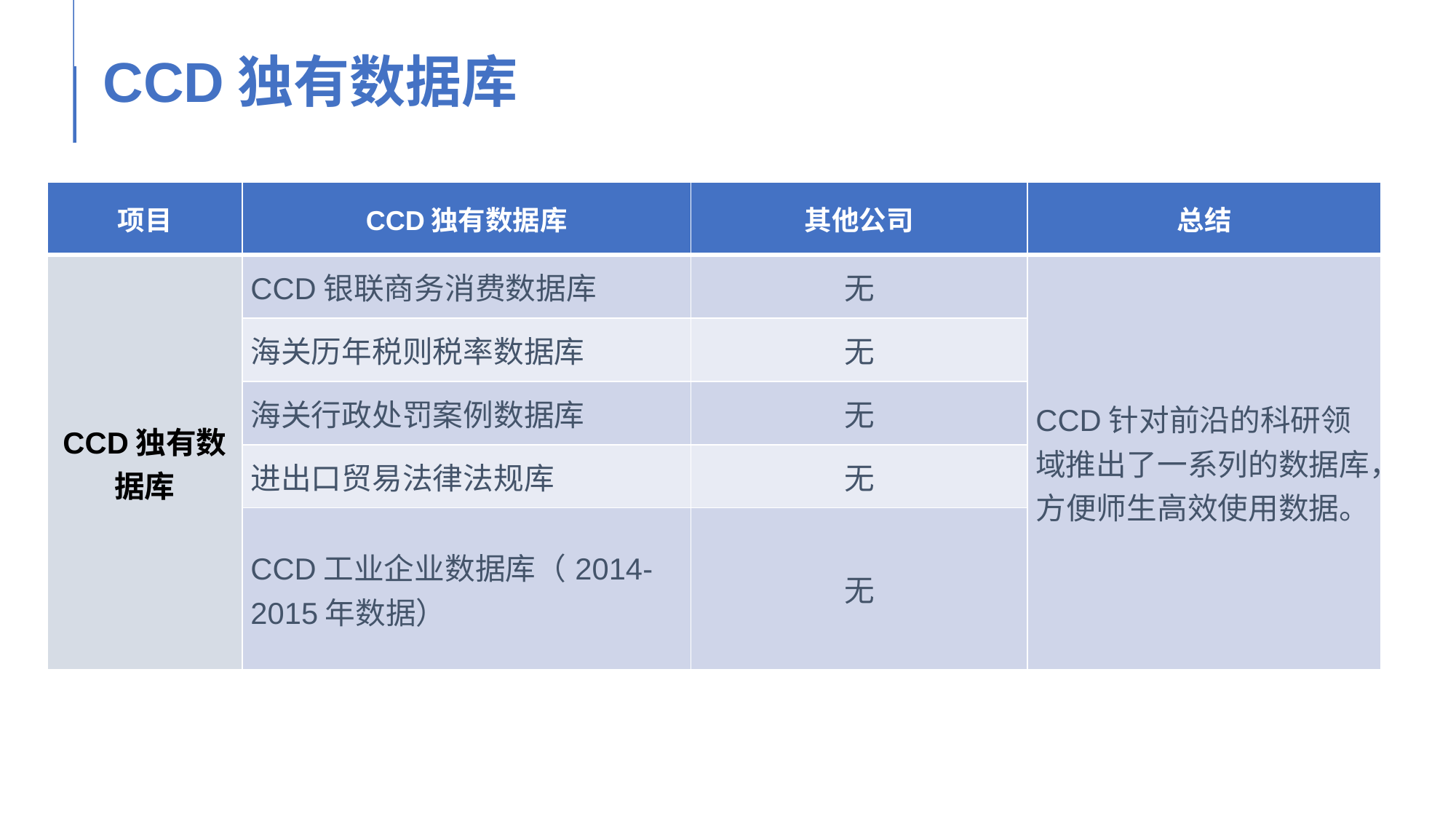

CCD独有数据库
| 项目 | CCD独有数据库 | 其他公司 | 总结 |
| --- | --- | --- | --- |
| CCD独有数据库 | CCD银联商务消费数据库 | 无 | CCD针对前沿的科研领域推出了一系列的数据库，方便师生高效使用数据。 |
|  | 海关历年税则税率数据库 | 无 |  |
|  | 海关行政处罚案例数据库 | 无 |  |
|  | 进出口贸易法律法规库 | 无 |  |
|  | CCD工业企业数据库（2014-2015年数据） | 无 |  |